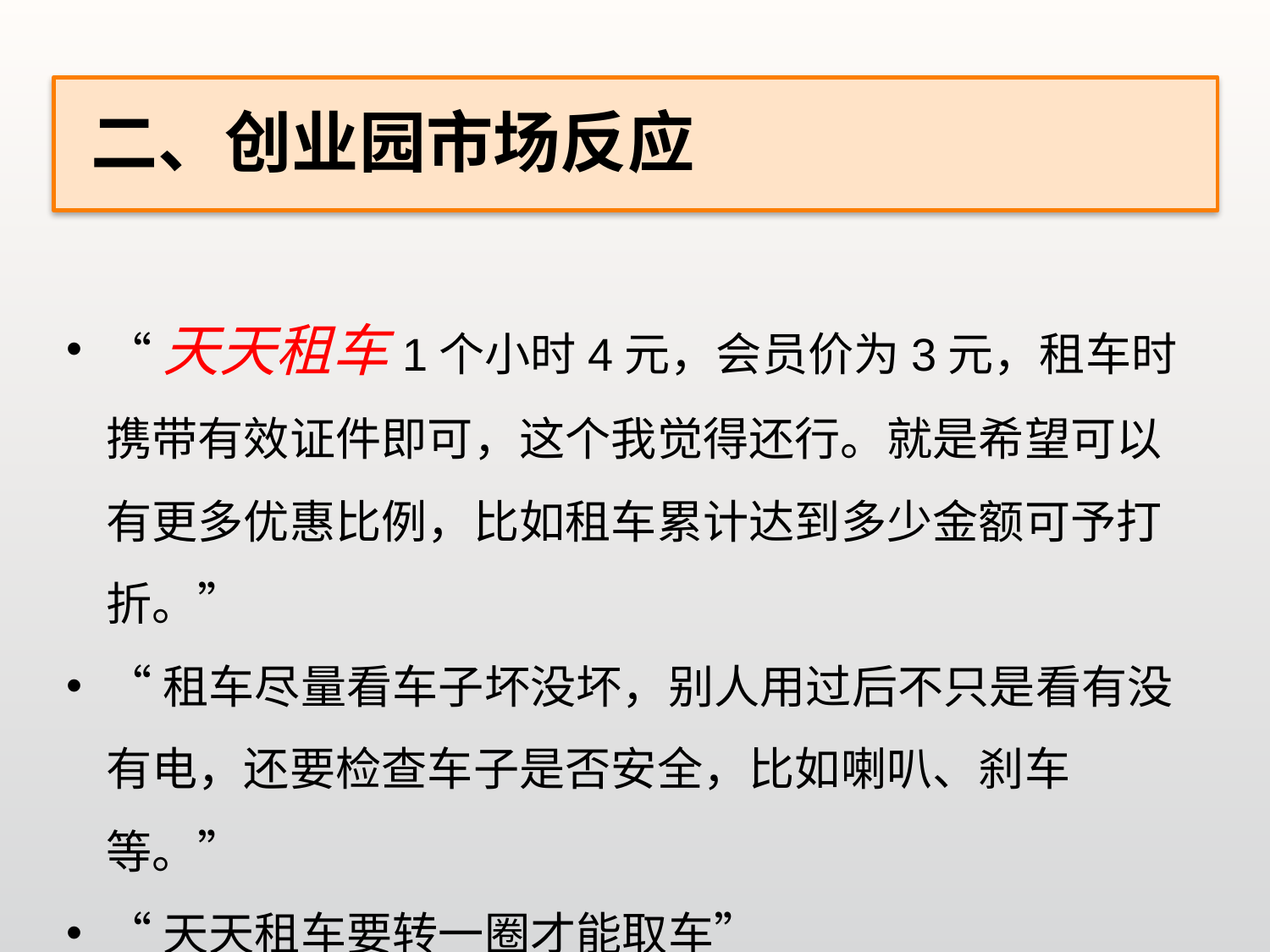

二、创业园市场反应
“天天租车1个小时4元，会员价为3元，租车时携带有效证件即可，这个我觉得还行。就是希望可以有更多优惠比例，比如租车累计达到多少金额可予打折。”
“租车尽量看车子坏没坏，别人用过后不只是看有没有电，还要检查车子是否安全，比如喇叭、刹车等。”
“天天租车要转一圈才能取车”
“天天租车可以增加自行车出租”